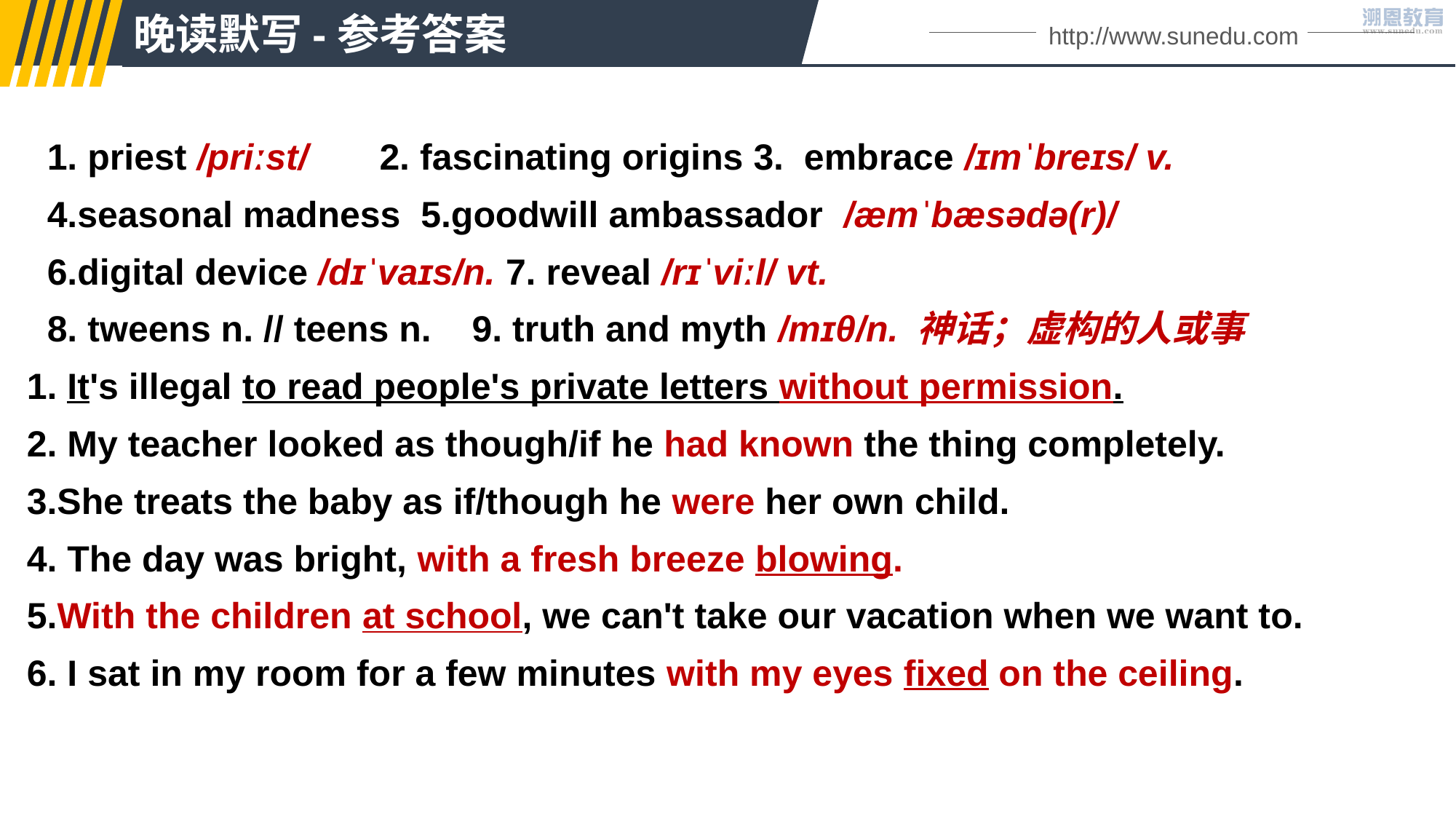

晚读默写-参考答案
http://www.sunedu.com
  1. priest /priːst/       2. fascinating origins 3.  embrace /ɪmˈbreɪs/ v.
  4.seasonal madness  5.goodwill ambassador  /æmˈbæsədə(r)/
  6.digital device /dɪˈvaɪs/n. 7. reveal /rɪˈviːl/ vt.
  8. tweens n. // teens n.    9. truth and myth /mɪθ/n. 神话；虚构的人或事
1. It's illegal to read people's private letters without permission.
2. My teacher looked as though/if he had known the thing completely.
3.She treats the baby as if/though he were her own child.
4. The day was bright, with a fresh breeze blowing.
5.With the children at school, we can't take our vacation when we want to.
6. I sat in my room for a few minutes with my eyes fixed on the ceiling.